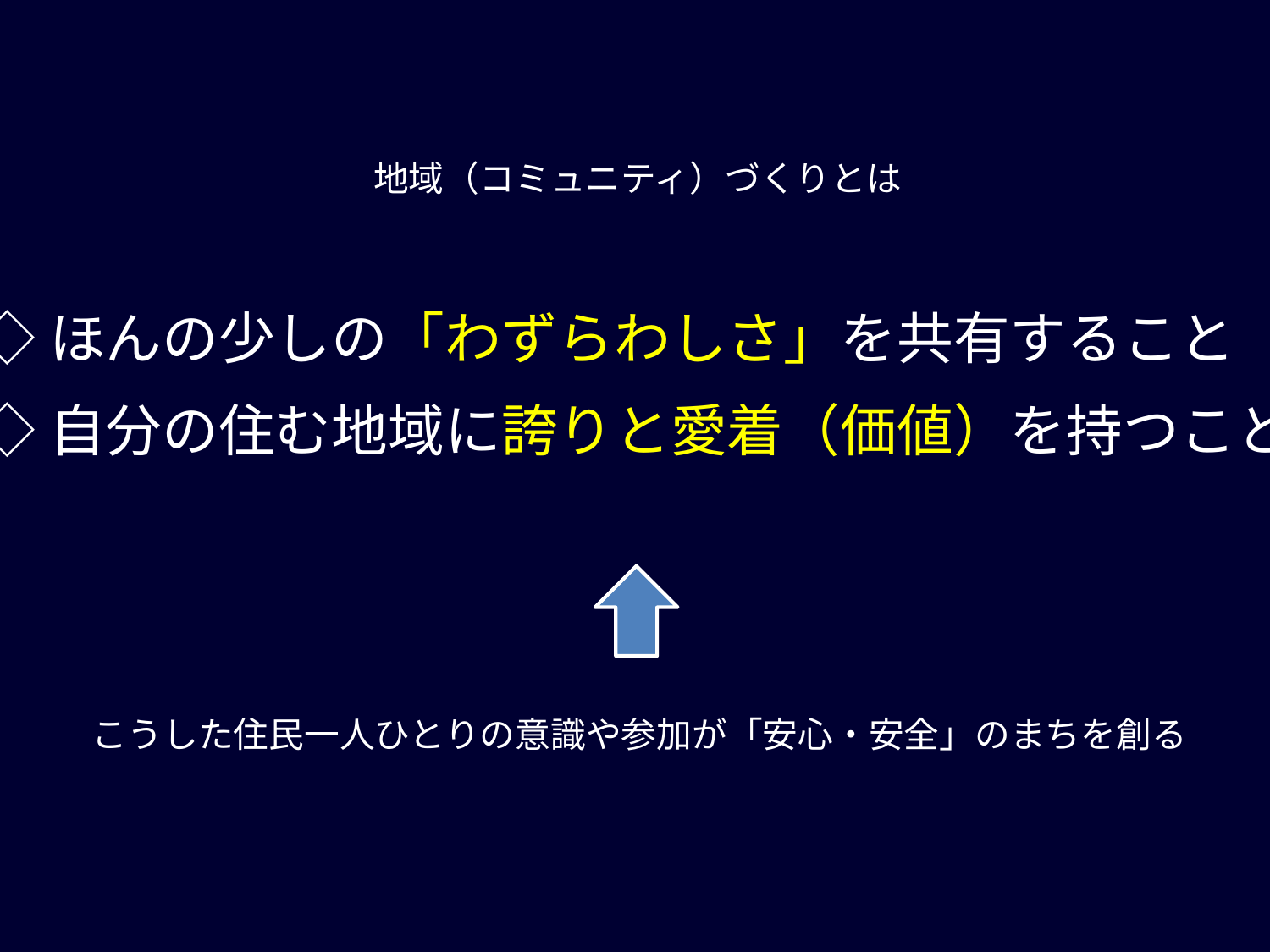

地域（コミュニティ）づくりとは
◇ほんの少しの「わずらわしさ」を共有すること

◇自分の住む地域に誇りと愛着（価値）を持つこと

こうした住民一人ひとりの意識や参加が「安心・安全」のまちを創る